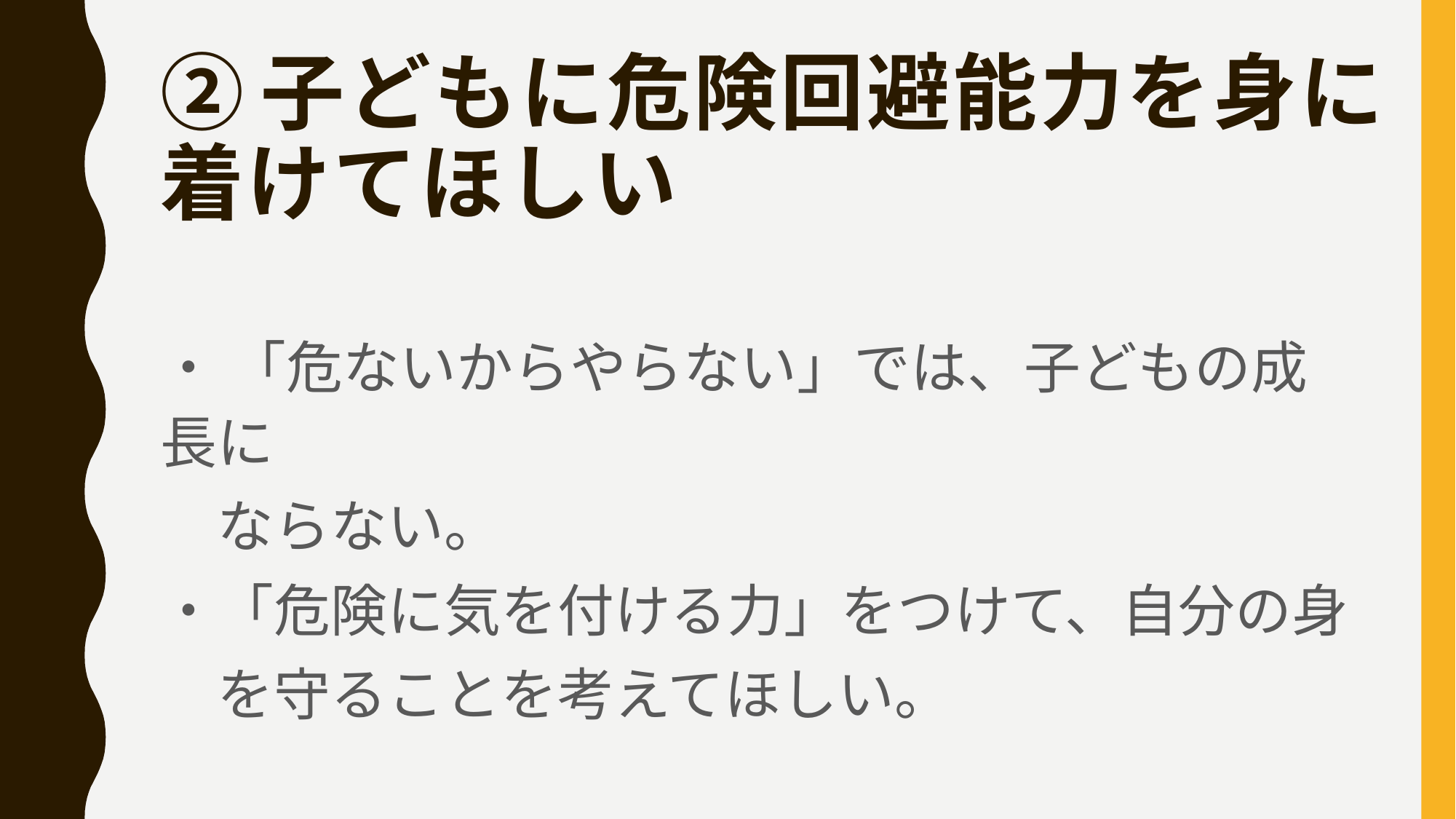

# ②子どもに危険回避能力を身に着けてほしい
・ 「危ないからやらない」では、子どもの成長に
　ならない。
・「危険に気を付ける力」をつけて、自分の身
　を守ることを考えてほしい。